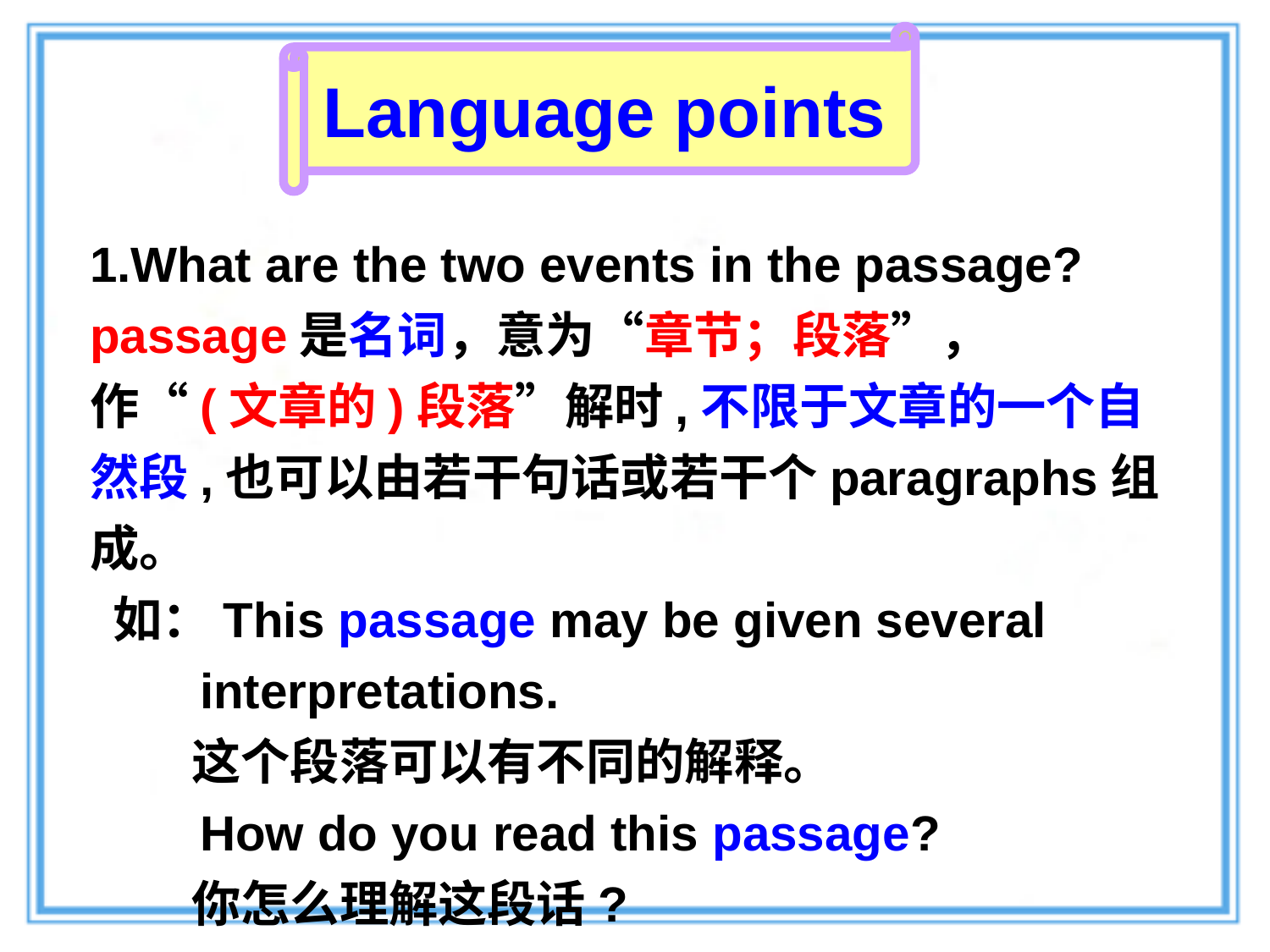

Language points
1.What are the two events in the passage?
passage是名词，意为“章节；段落”， 作“(文章的)段落”解时,不限于文章的一个自然段,也可以由若干句话或若干个paragraphs组成。
 如：This passage may be given several
        interpretations.
        这个段落可以有不同的解释。
        How do you read this passage?
        你怎么理解这段话?